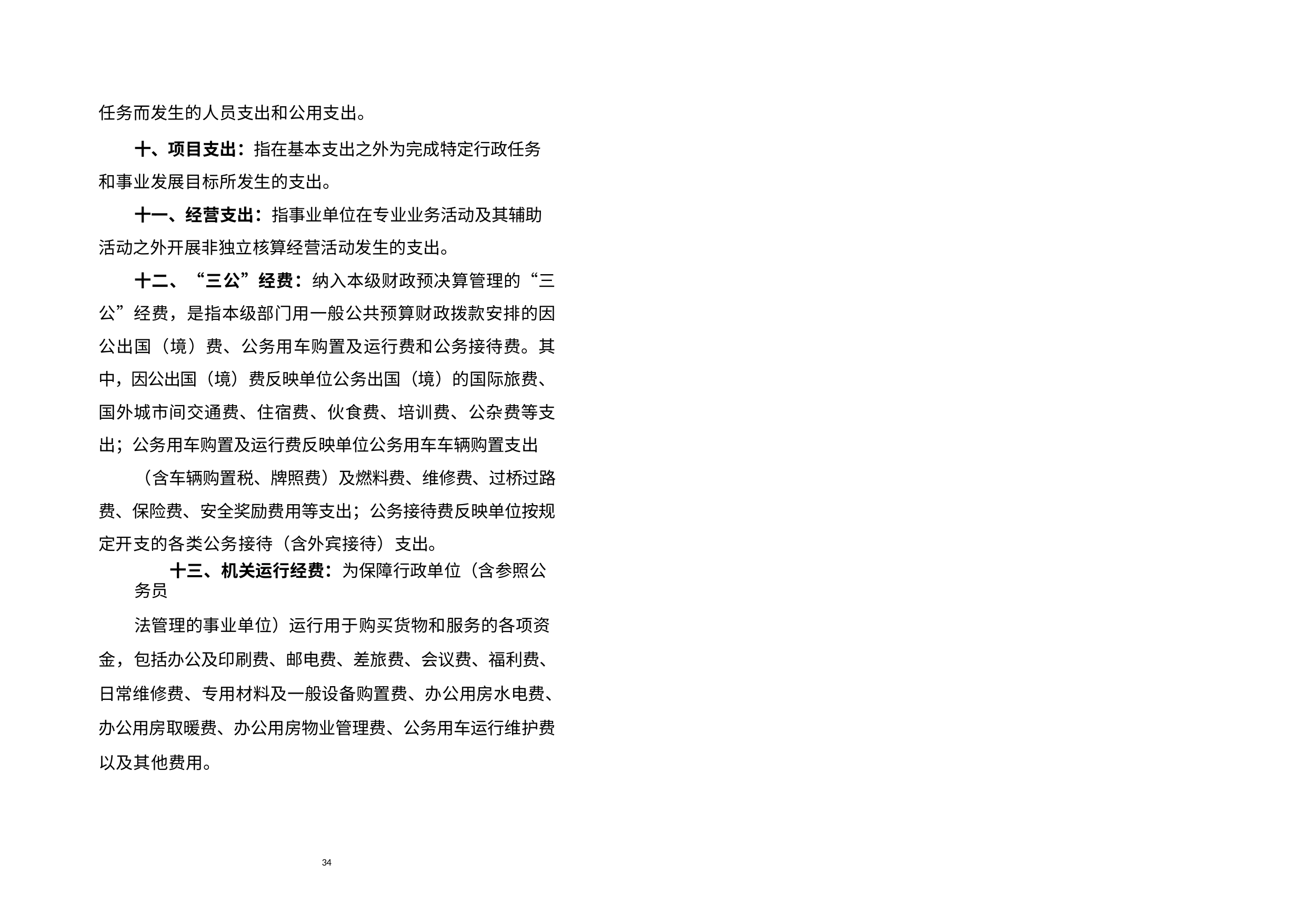

任务而发生的人员支出和公用支出。
十、项目支出：指在基本支出之外为完成特定行政任务和事业发展目标所发生的支出。
十一、经营支出：指事业单位在专业业务活动及其辅助活动之外开展非独立核算经营活动发生的支出。
十二、“三公”经费：纳入本级财政预决算管理的“三公”经费，是指本级部门用一般公共预算财政拨款安排的因公出国（境）费、公务用车购置及运行费和公务接待费。其中，因公出国（境）费反映单位公务出国（境）的国际旅费、国外城市间交通费、住宿费、伙食费、培训费、公杂费等支出；公务用车购置及运行费反映单位公务用车车辆购置支出
（含车辆购置税、牌照费）及燃料费、维修费、过桥过路费、保险费、安全奖励费用等支出；公务接待费反映单位按规定开支的各类公务接待（含外宾接待）支出。
十三、机关运行经费：为保障行政单位（含参照公务员
法管理的事业单位）运行用于购买货物和服务的各项资金，包括办公及印刷费、邮电费、差旅费、会议费、福利费、日常维修费、专用材料及一般设备购置费、办公用房水电费、办公用房取暖费、办公用房物业管理费、公务用车运行维护费以及其他费用。
34